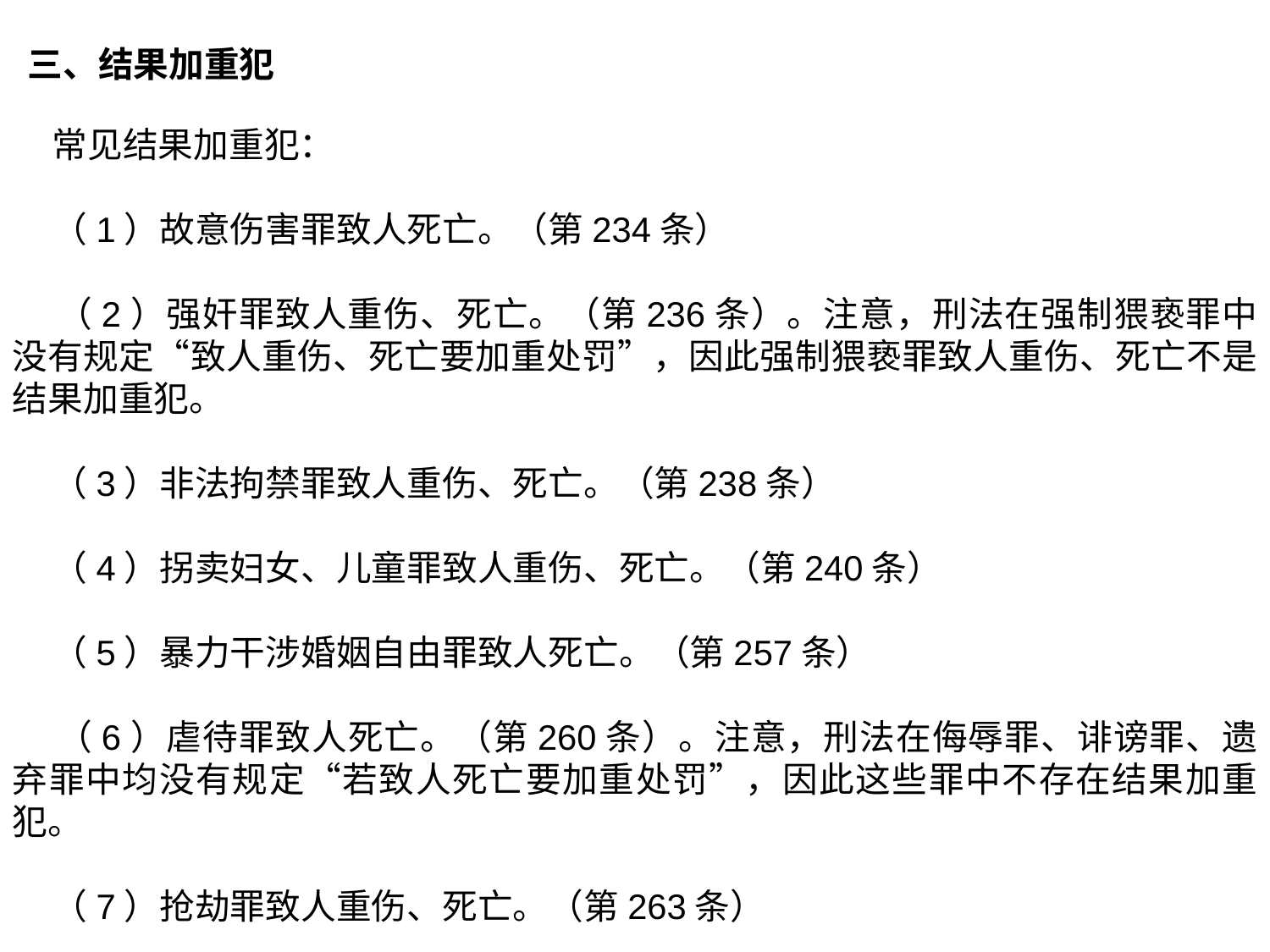

三、结果加重犯
    常见结果加重犯：

    （1）故意伤害罪致人死亡。（第234条）

    （2）强奸罪致人重伤、死亡。（第236条）。注意，刑法在强制猥亵罪中没有规定“致人重伤、死亡要加重处罚”，因此强制猥亵罪致人重伤、死亡不是结果加重犯。

    （3）非法拘禁罪致人重伤、死亡。（第238条）

    （4）拐卖妇女、儿童罪致人重伤、死亡。（第240条）

    （5）暴力干涉婚姻自由罪致人死亡。（第257条）

    （6）虐待罪致人死亡。（第260条）。注意，刑法在侮辱罪、诽谤罪、遗弃罪中均没有规定“若致人死亡要加重处罚”，因此这些罪中不存在结果加重犯。

    （7）抢劫罪致人重伤、死亡。（第263条）